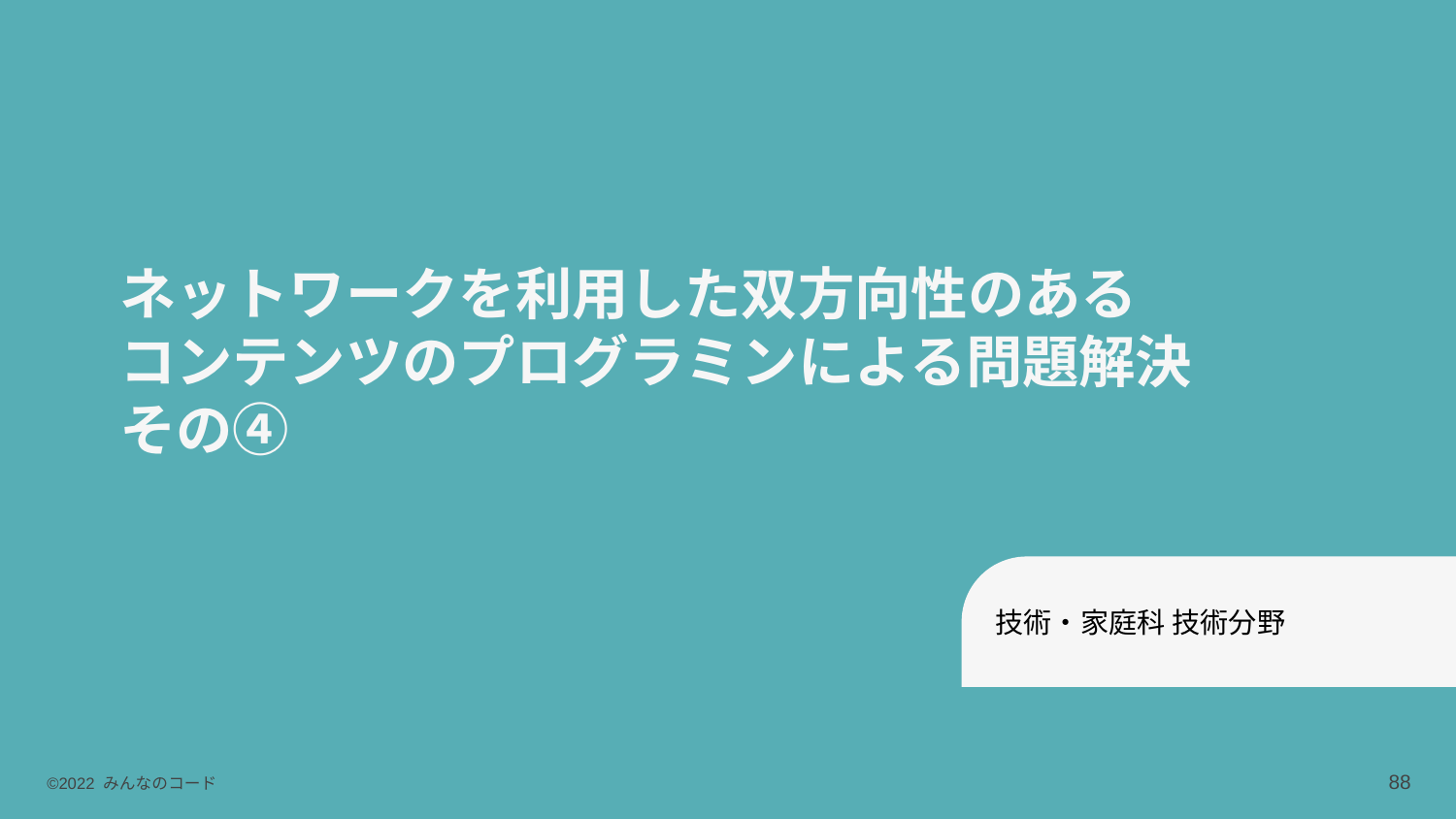

# ネットワークを利用した双方向性のある
コンテンツのプログラミンによる問題解決
その④